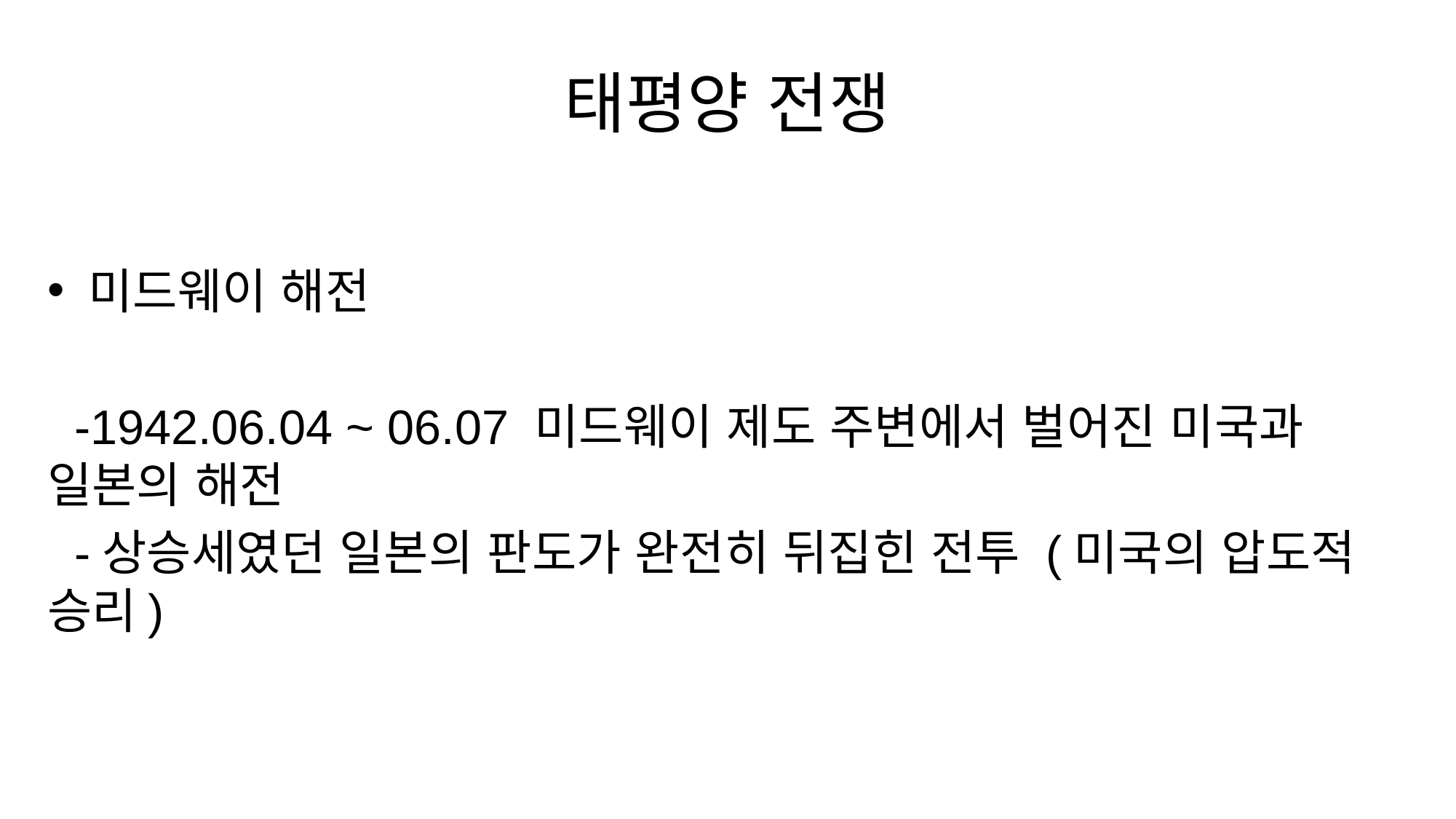

# 태평양 전쟁
미드웨이 해전

  -1942.06.04 ~ 06.07 미드웨이 제도 주변에서 벌어진 미국과 일본의 해전
  -상승세였던 일본의 판도가 완전히 뒤집힌 전투 (미국의 압도적 승리)